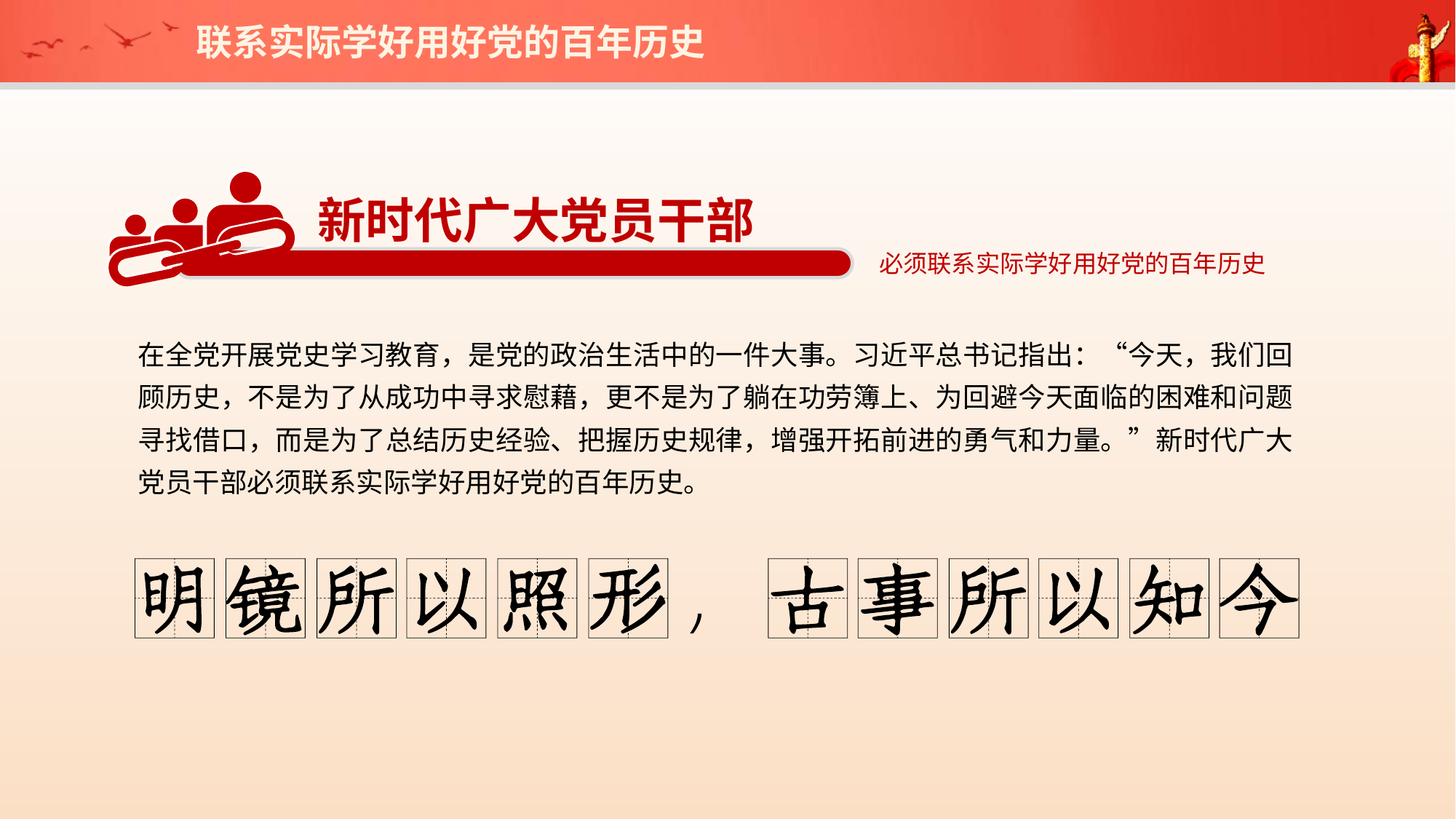

联系实际学好用好党的百年历史

新时代广大党员干部
必须联系实际学好用好党的百年历史

在全党开展党史学习教育，是党的政治生活中的一件大事。习近平总书记指出：“今天，我们回顾历史，不是为了从成功中寻求慰藉，更不是为了躺在功劳簿上、为回避今天面临的困难和问题寻找借口，而是为了总结历史经验、把握历史规律，增强开拓前进的勇气和力量。”新时代广大党员干部必须联系实际学好用好党的百年历史。